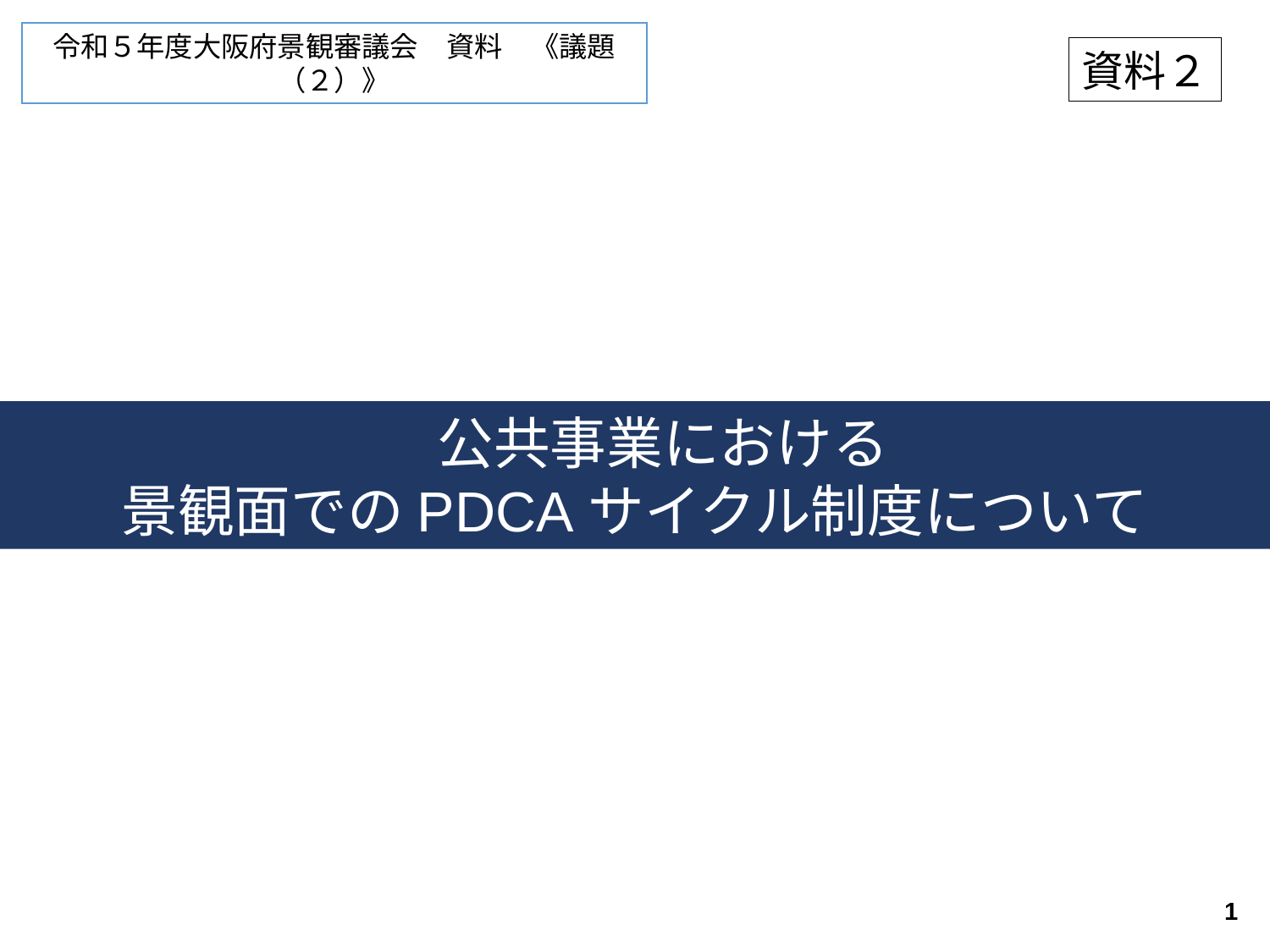

令和５年度大阪府景観審議会　資料　《議題（２）》
資料２
　公共事業における
景観面でのPDCAサイクル制度について
1